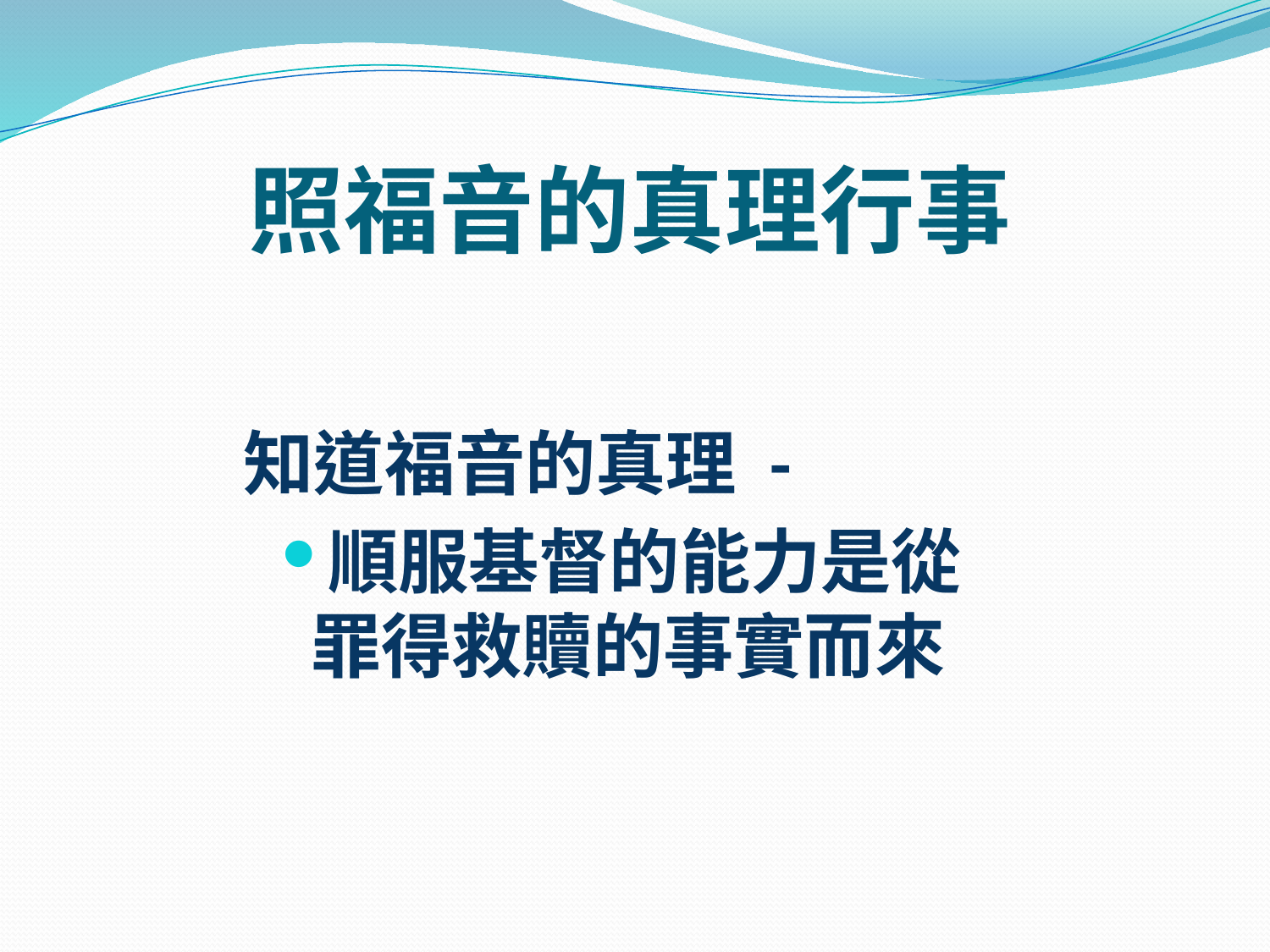

# 照福音的真理行事
知道福音的真理 -
順服基督的能力是從罪得救贖的事實而來